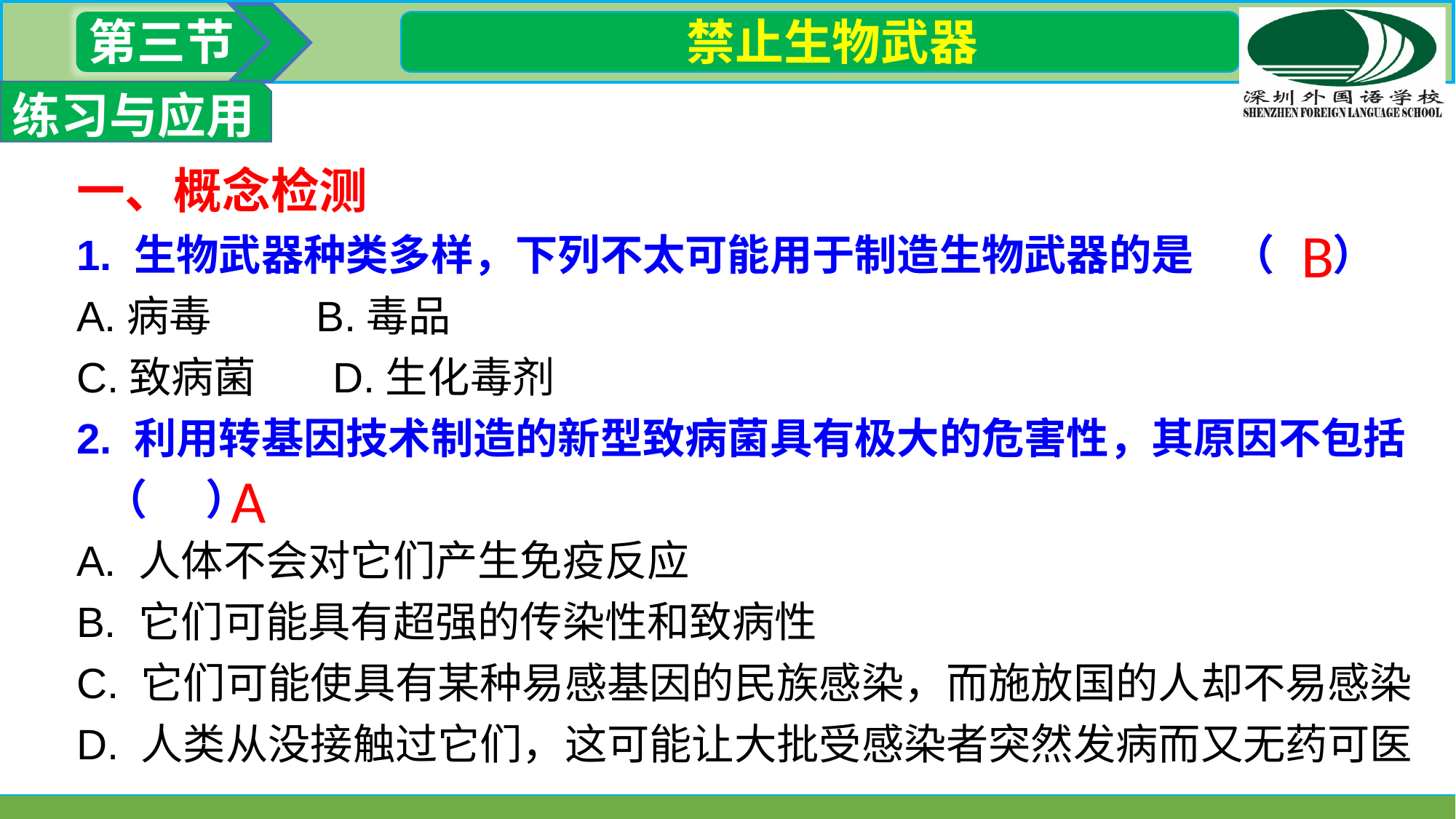

第三节
     禁止生物武器
练习与应用
一、概念检测
1. 生物武器种类多样，下列不太可能用于制造生物武器的是    （      ）
A.病毒          B.毒品
C.致病菌       D.生化毒剂
2. 利用转基因技术制造的新型致病菌具有极大的危害性，其原因不包括    （      ）
A. 人体不会对它们产生免疫反应
B. 它们可能具有超强的传染性和致病性
C. 它们可能使具有某种易感基因的民族感染，而施放国的人却不易感染
D. 人类从没接触过它们，这可能让大批受感染者突然发病而又无药可医
B
A